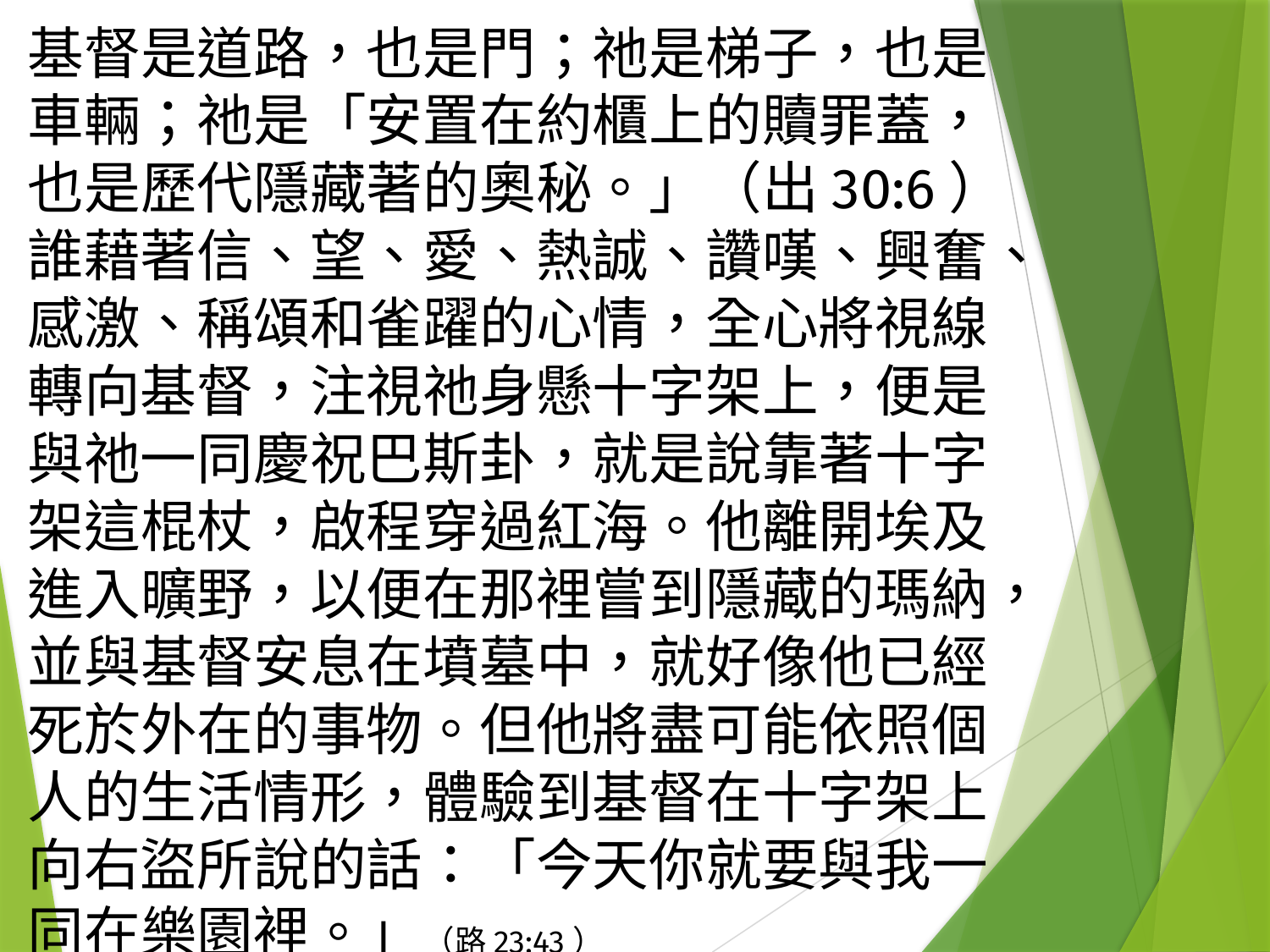

基督是道路，也是門；祂是梯子，也是車輛；祂是「安置在約櫃上的贖罪蓋，也是歷代隱藏著的奧秘。」（出30:6）誰藉著信、望、愛、熱誠、讚嘆、興奮、感激、稱頌和雀躍的心情，全心將視線轉向基督，注視祂身懸十字架上，便是與祂一同慶祝巴斯卦，就是說靠著十字架這棍杖，啟程穿過紅海。他離開埃及進入曠野，以便在那裡嘗到隱藏的瑪納，並與基督安息在墳墓中，就好像他已經死於外在的事物。但他將盡可能依照個人的生活情形，體驗到基督在十字架上向右盜所說的話：「今天你就要與我一同在樂園裡。」（路23:43）